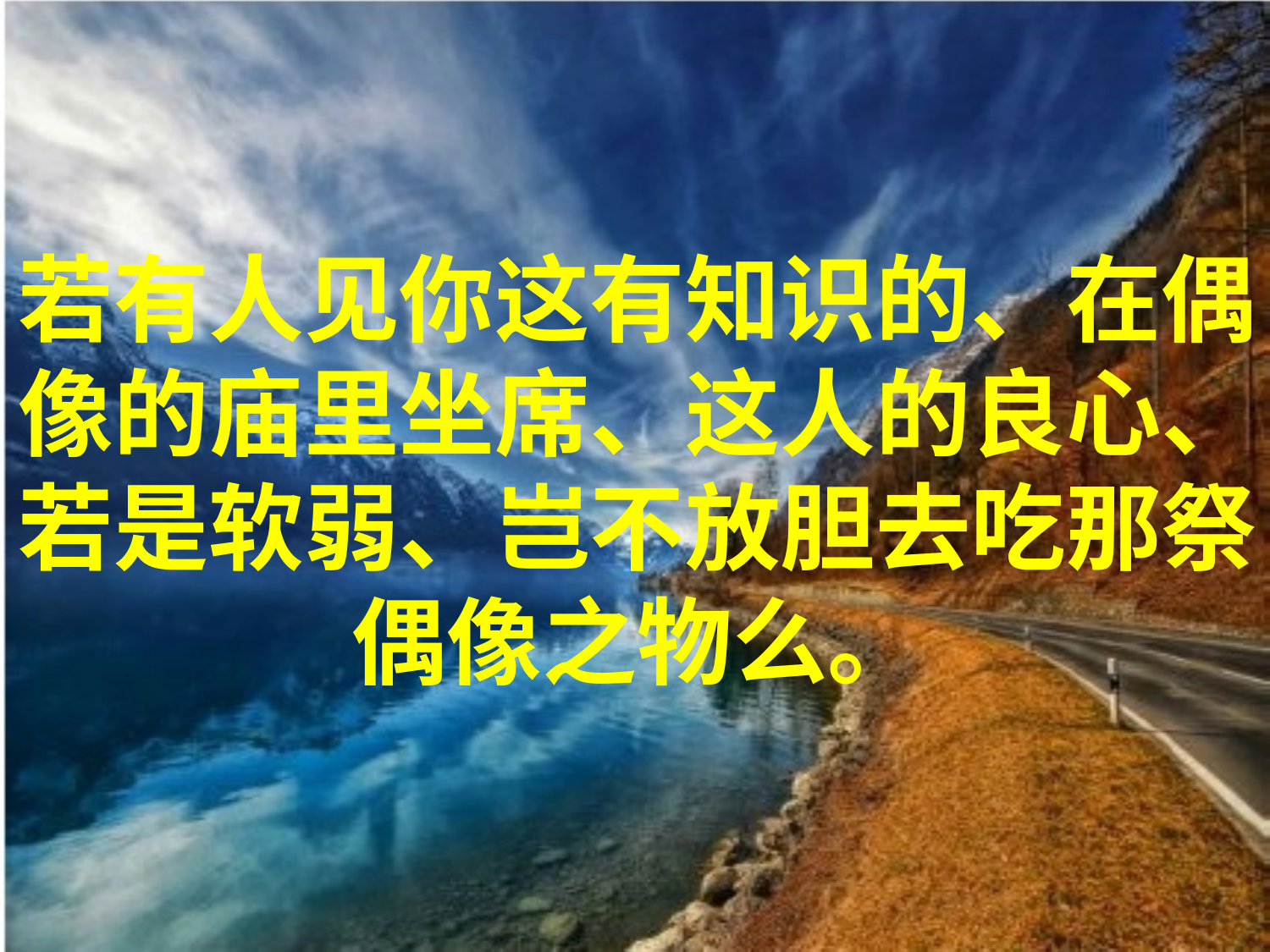

若有人见你这有知识的、在偶像的庙里坐席、这人的良心、若是软弱、岂不放胆去吃那祭偶像之物么。